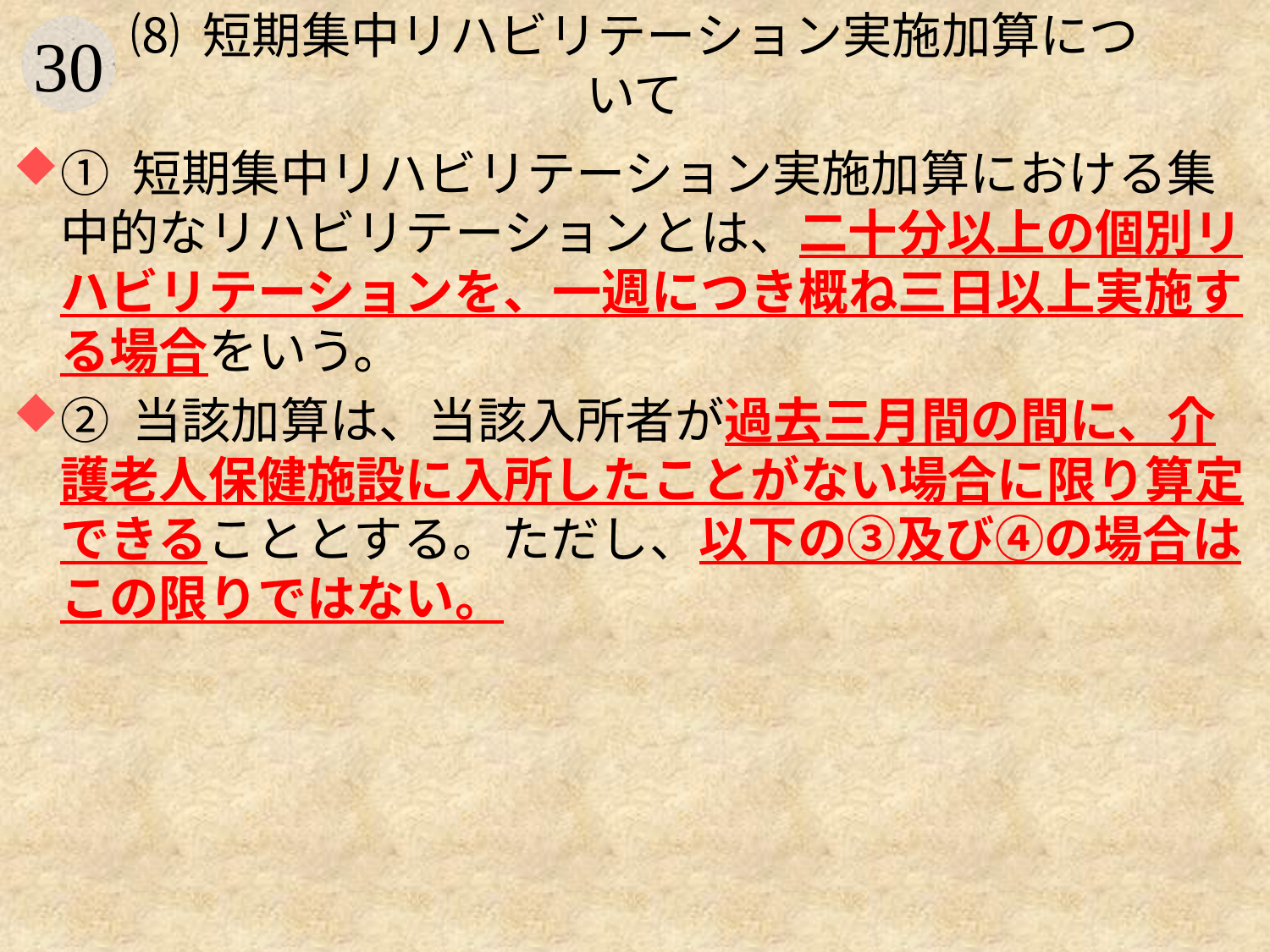

# ⑻ 短期集中リハビリテーション実施加算について
① 短期集中リハビリテーション実施加算における集中的なリハビリテーションとは、二十分以上の個別リハビリテーションを、一週につき概ね三日以上実施する場合をいう。
② 当該加算は、当該入所者が過去三月間の間に、介護老人保健施設に入所したことがない場合に限り算定できることとする。ただし、以下の③及び④の場合はこの限りではない。